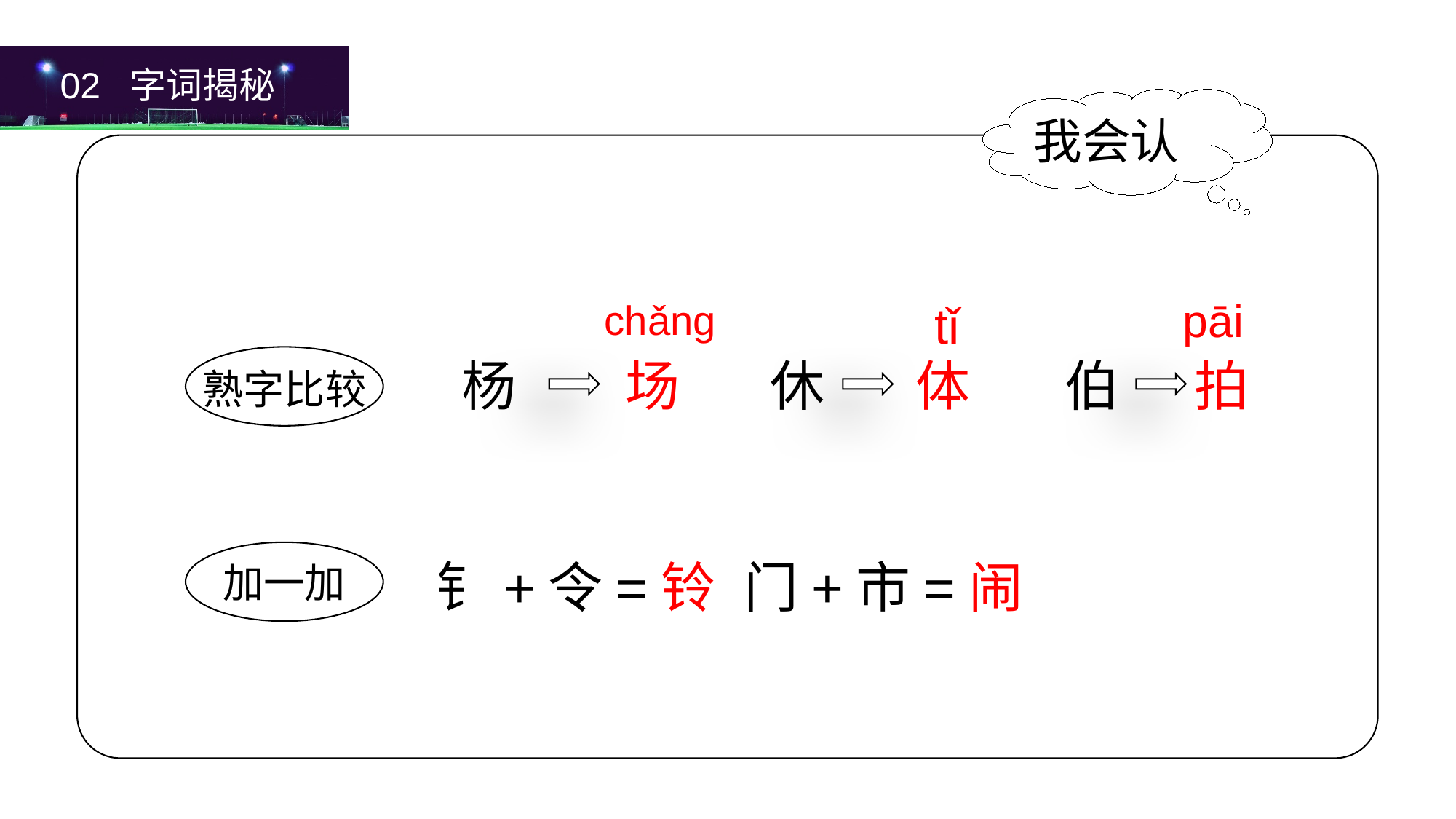

02  字词揭秘
我会认

pāi
伯
拍

tǐ
休
体

chǎng
杨
场

熟字比较

加一加
钅+令=铃
门+市=闹